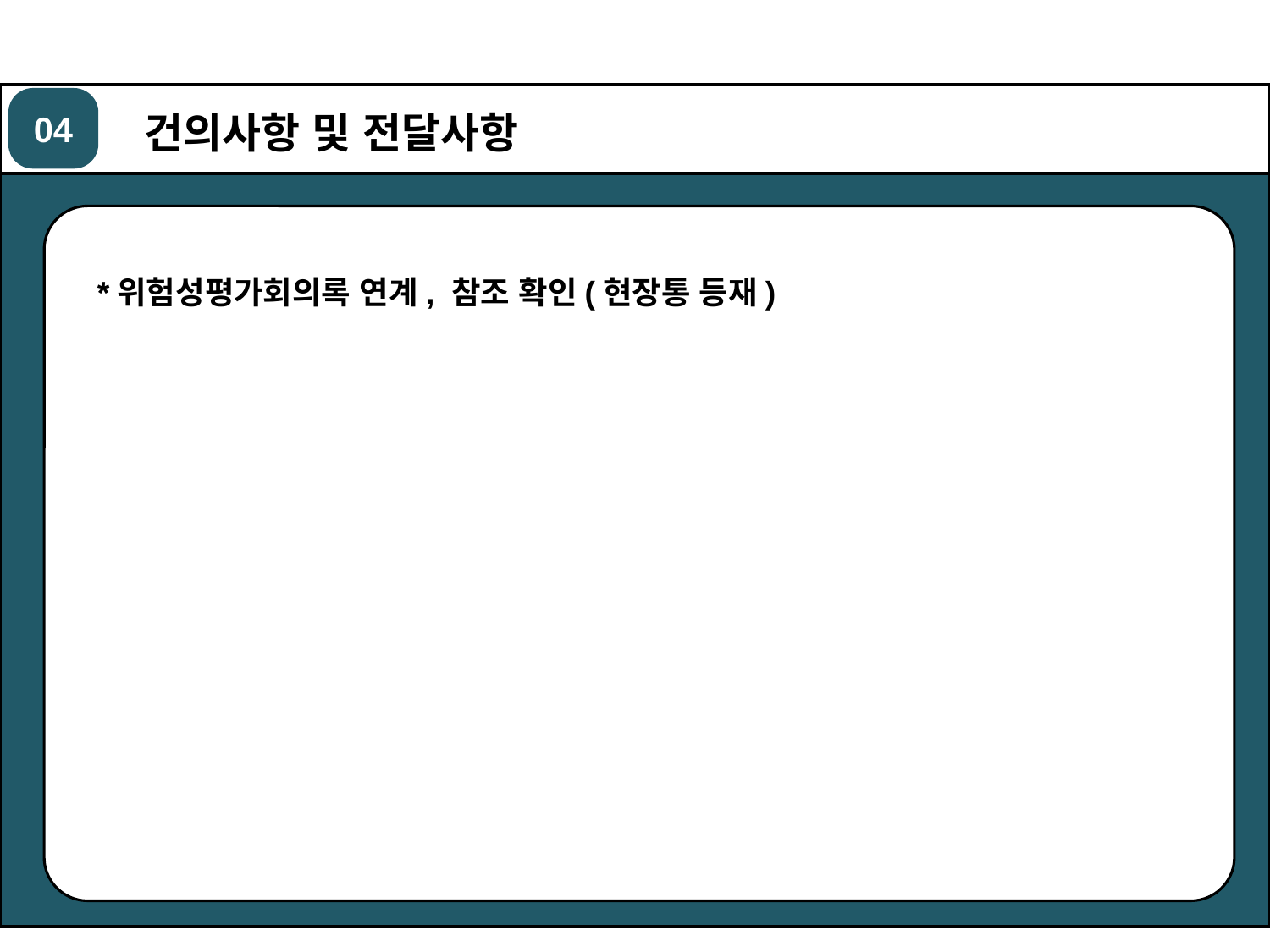

04
 건의사항 및 전달사항

*위험성평가회의록 연계, 참조 확인(현장통 등재)